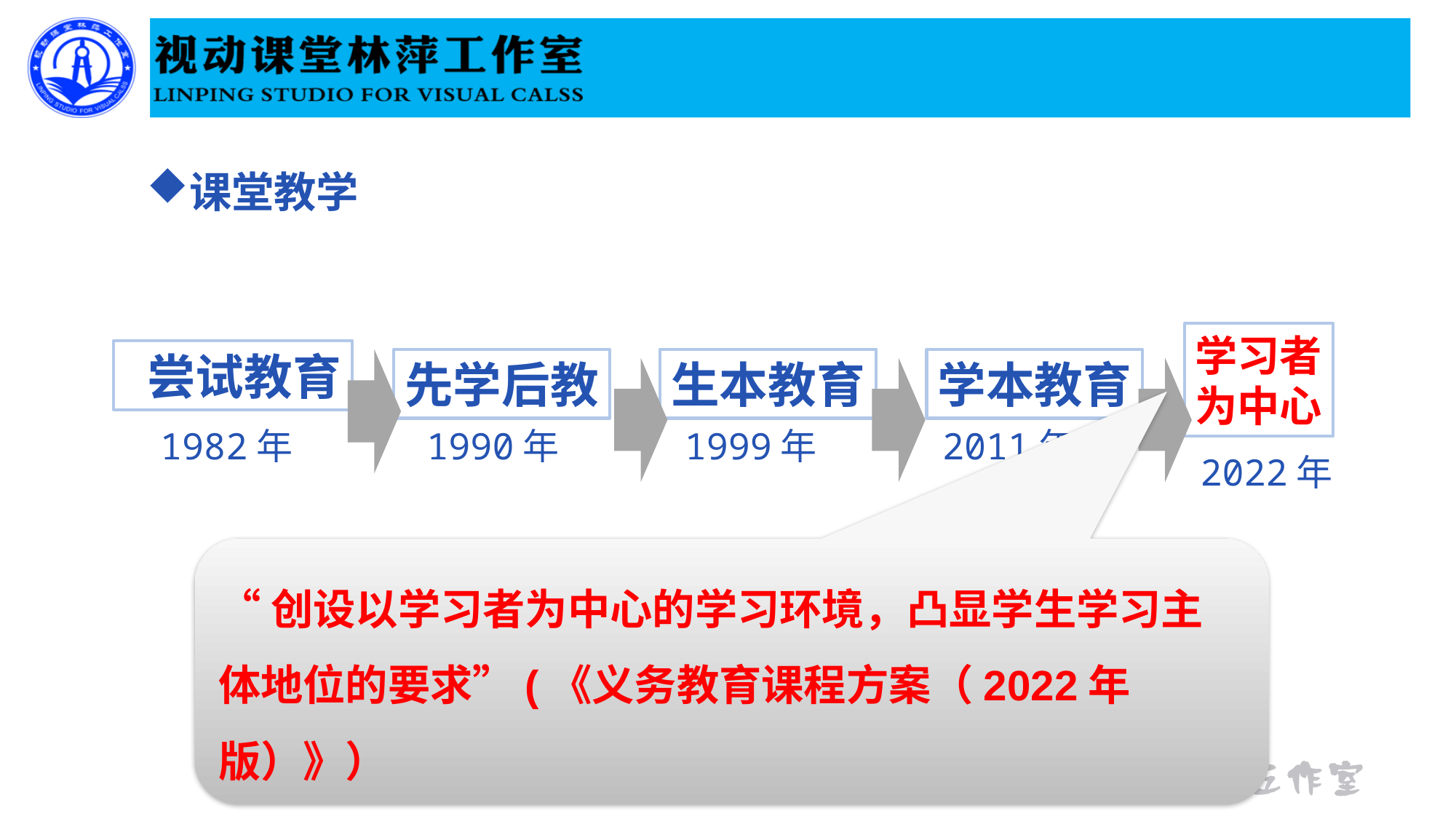

课堂教学
学习者
为中心
 尝试教育

先学后教
生本教育
学本教育

1982年
1990年
1999年
2011年
2022年
“创设以学习者为中心的学习环境，凸显学生学习主体地位的要求”(《义务教育课程方案（2022年版）》）